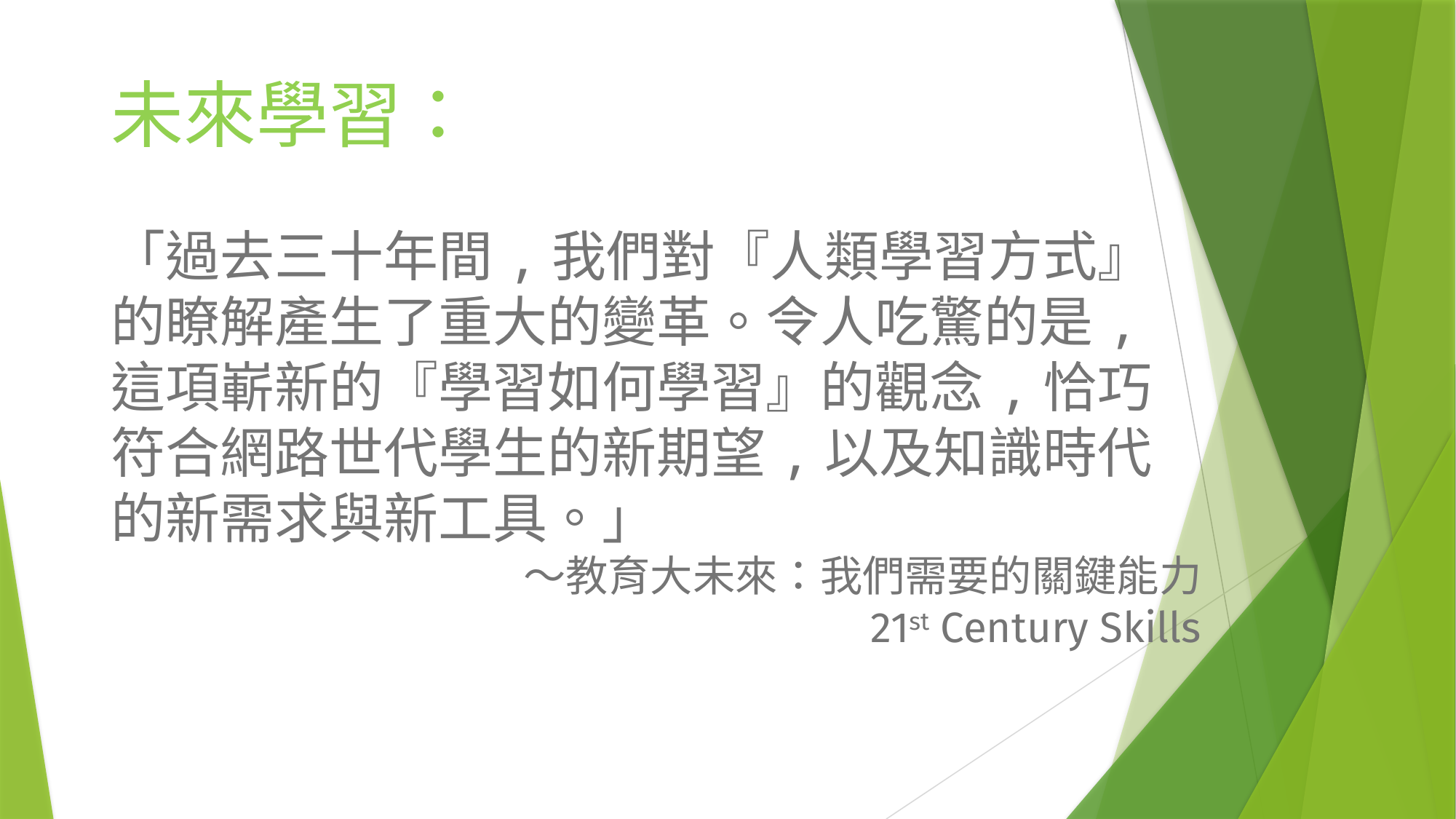

未來學習：

「過去三十年間,我們對『人類學習方式』的瞭解產生了重大的變革。令人吃驚的是,這項嶄新的『學習如何學習』的觀念,恰巧符合網路世代學生的新期望,以及知識時代的新需求與新工具。」
～教育大未來：我們需要的關鍵能力
21st Century Skills